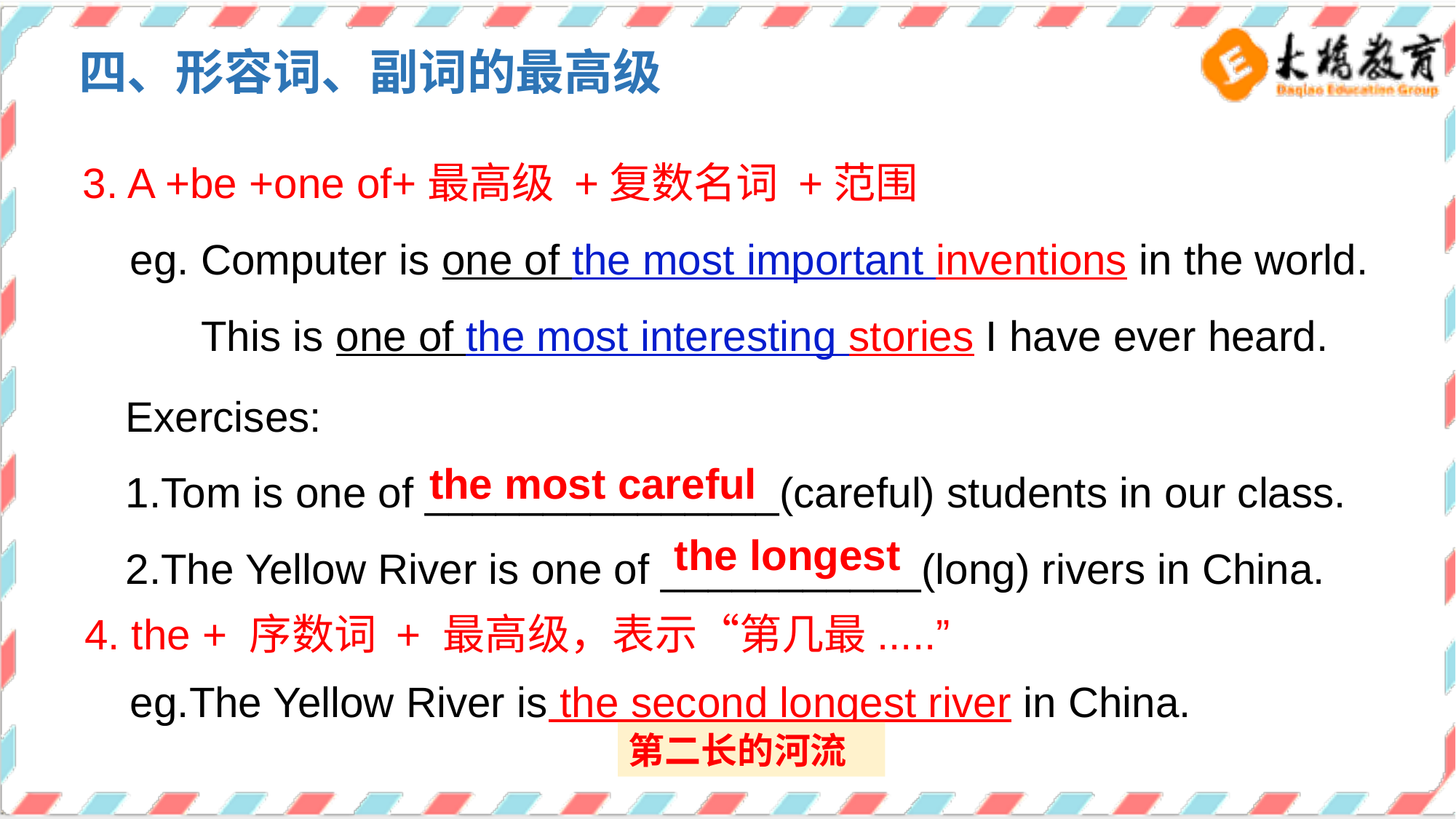

四、形容词、副词的最高级
3. A +be +one of+最高级 +复数名词 +范围
    eg. Computer is one of the most important inventions in the world.
          This is one of the most interesting stories I have ever heard.
Exercises:
1.Tom is one of _______________(careful) students in our class.
2.The Yellow River is one of ___________(long) rivers in China.
the most careful
the longest
4. the + 序数词 + 最高级，表示“第几最.....”
eg.The Yellow River is the second longest river in China.
第二长的河流